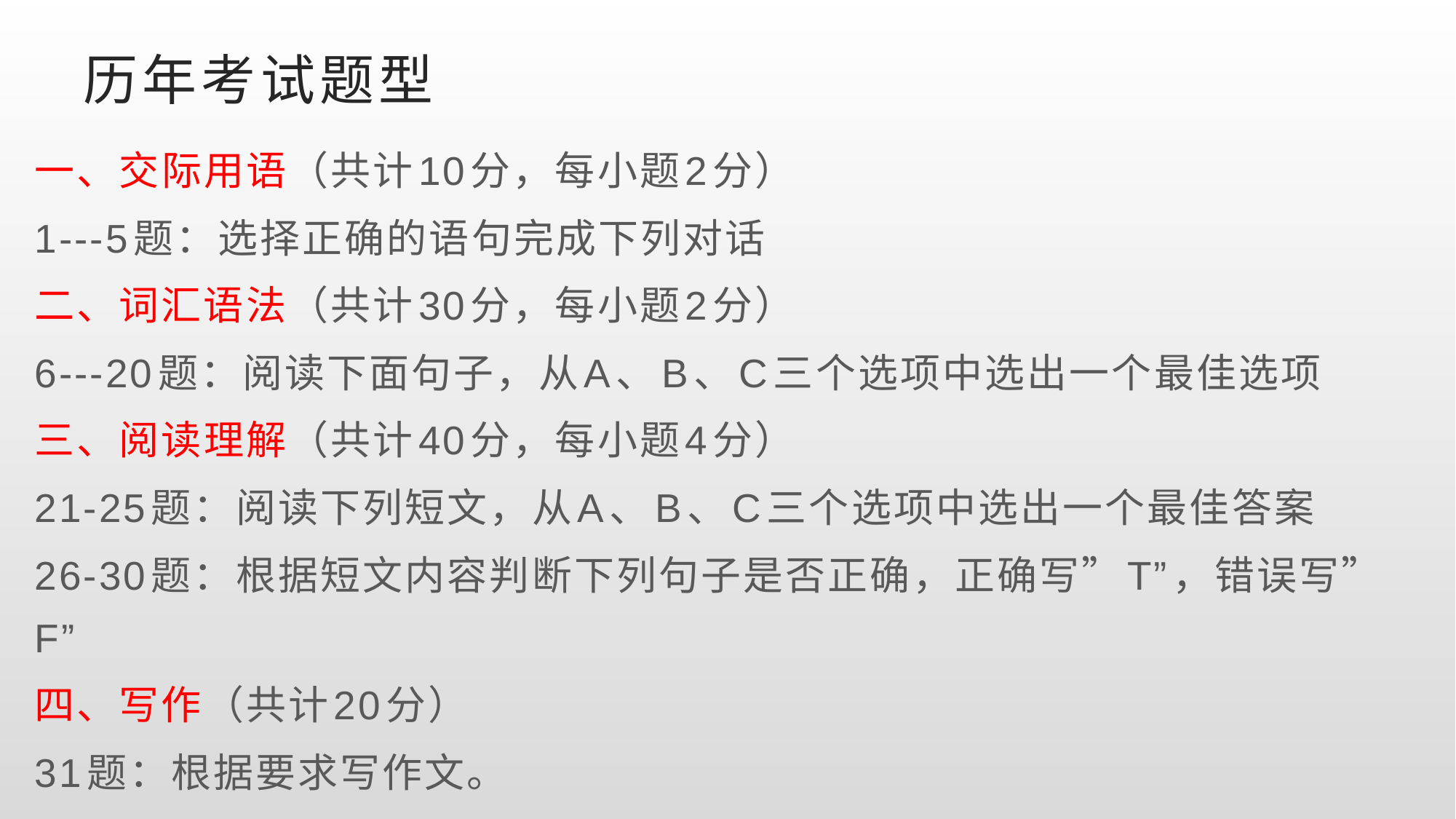

# 历年考试题型
一、交际用语（共计10分，每小题2分）
1---5题：选择正确的语句完成下列对话
二、词汇语法（共计30分，每小题2分）
6---20题：阅读下面句子，从A、B、C三个选项中选出一个最佳选项
三、阅读理解（共计40分，每小题4分）
21-25题：阅读下列短文，从A、B、C三个选项中选出一个最佳答案
26-30题：根据短文内容判断下列句子是否正确，正确写”T”，错误写”F”
四、写作（共计20分）
31题：根据要求写作文。